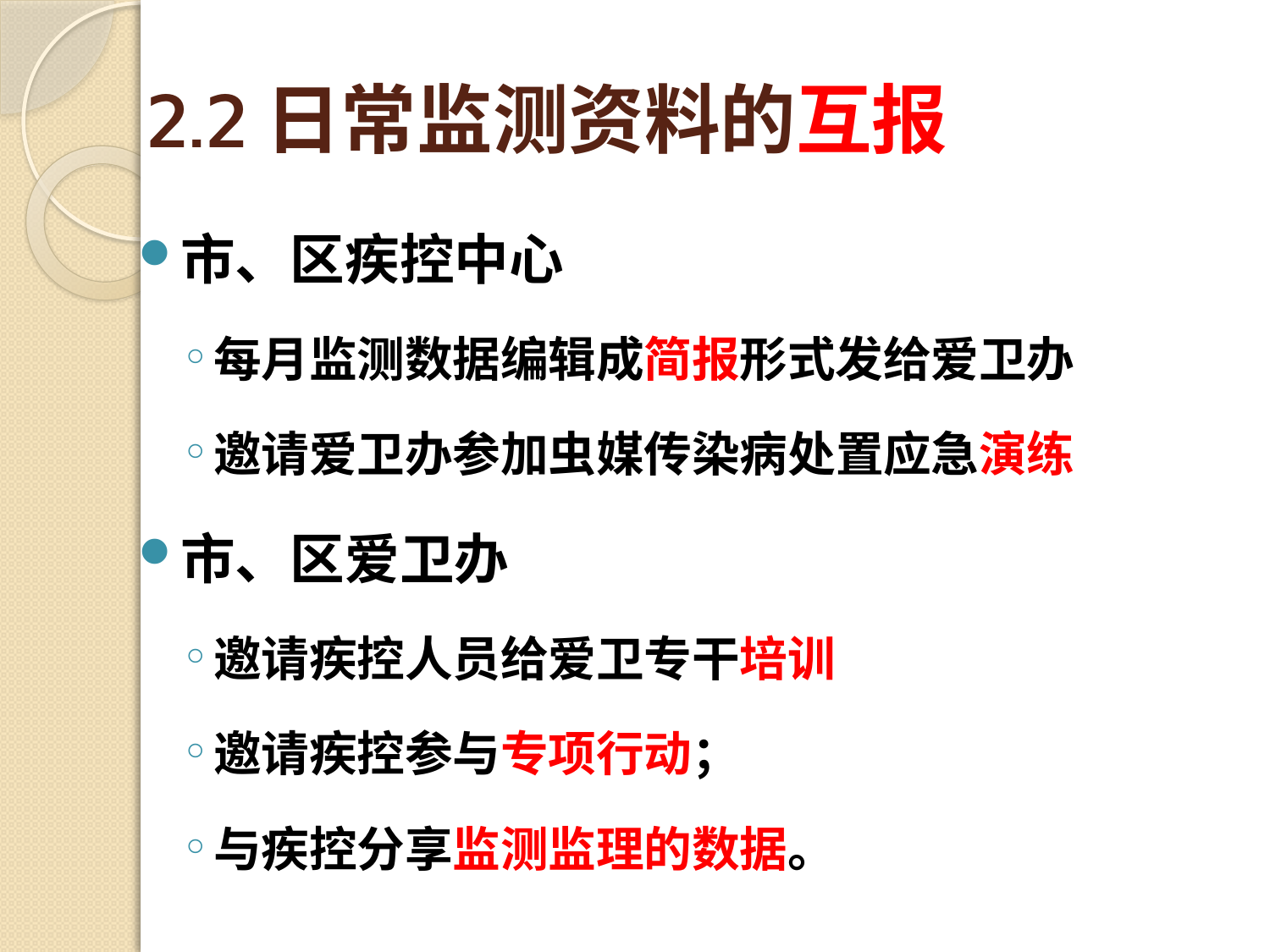

# 2.2日常监测资料的互报
市、区疾控中心
每月监测数据编辑成简报形式发给爱卫办
邀请爱卫办参加虫媒传染病处置应急演练
市、区爱卫办
邀请疾控人员给爱卫专干培训
邀请疾控参与专项行动；
与疾控分享监测监理的数据。